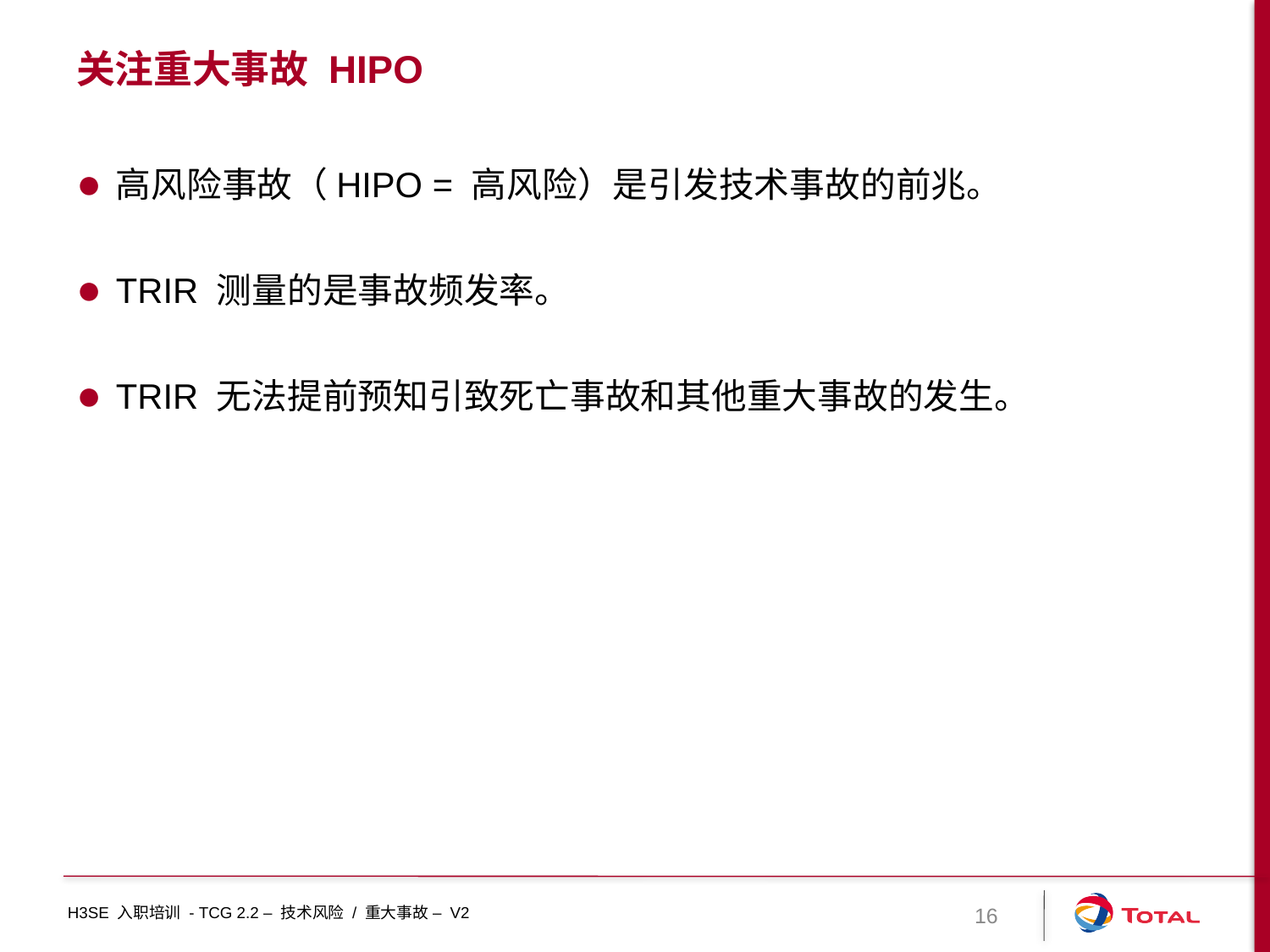

# 关注重大事故 HIPO
高风险事故（HIPO = 高风险）是引发技术事故的前兆。

TRIR 测量的是事故频发率。

TRIR 无法提前预知引致死亡事故和其他重大事故的发生。

16
H3SE 入职培训 - TCG 2.2 – 技术风险 / 重大事故 – V2